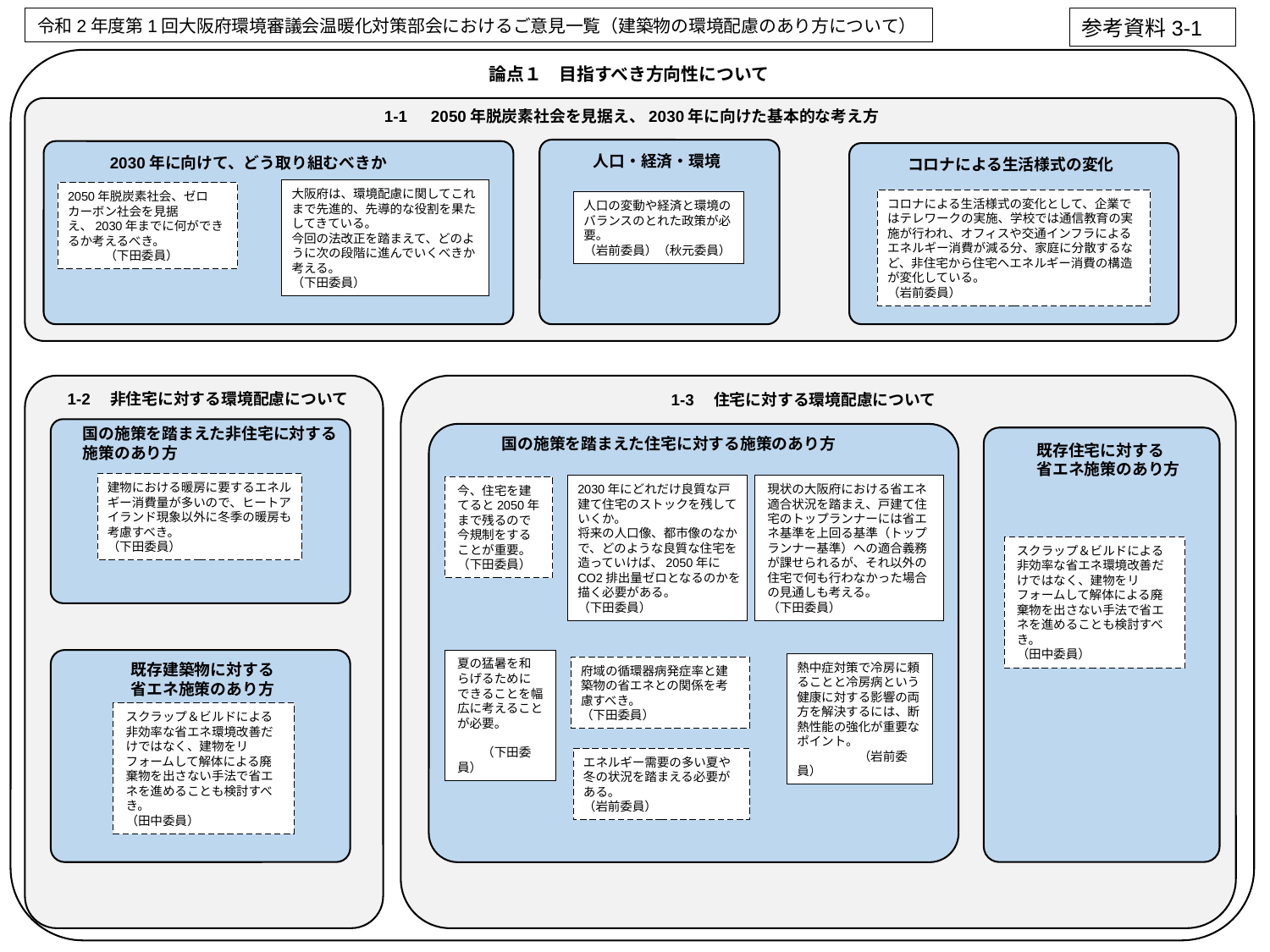

令和2年度第1回大阪府環境審議会温暖化対策部会におけるご意見一覧（建築物の環境配慮のあり方について）
参考資料3-1

論点１　目指すべき方向性について

1-1　2050年脱炭素社会を見据え、2030年に向けた基本的な考え方

人口・経済・環境
2030年に向けて、どう取り組むべきか
コロナによる生活様式の変化
大阪府は、環境配慮に関してこれまで先進的、先導的な役割を果たしてきている。
今回の法改正を踏まえて、どのように次の段階に進んでいくべきか考える。
（下田委員）
2050年脱炭素社会、ゼロカーボン社会を見据え、2030年までに何ができるか考えるべき。　　　　　　　　（下田委員）
コロナによる生活様式の変化として、企業ではテレワークの実施、学校では通信教育の実施が行われ、オフィスや交通インフラによるエネルギー消費が減る分、家庭に分散するなど、非住宅から住宅へエネルギー消費の構造が変化している。
（岩前委員）
人口の変動や経済と環境のバランスのとれた政策が必要。
（岩前委員）（秋元委員）

1-2　非住宅に対する環境配慮について
1-3　住宅に対する環境配慮について
国の施策を踏まえた非住宅に対する施策のあり方

国の施策を踏まえた住宅に対する施策のあり方
既存住宅に対する
省エネ施策のあり方
建物における暖房に要するエネルギー消費量が多いので、ヒートアイランド現象以外に冬季の暖房も考慮すべき。
（下田委員）
2030年にどれだけ良質な戸建て住宅のストックを残していくか。
将来の人口像、都市像のなかで、どのような良質な住宅を造っていけば、2050年にCO2排出量ゼロとなるのかを描く必要がある。
（下田委員）
現状の大阪府における省エネ適合状況を踏まえ、戸建て住宅のトップランナーには省エネ基準を上回る基準（トップランナー基準）への適合義務が課せられるが、それ以外の住宅で何も行わなかった場合の見通しも考える。
（下田委員）
今、住宅を建てると2050年まで残るので今規制をすることが重要。
（下田委員）
スクラップ＆ビルドによる非効率な省エネ環境改善だけではなく、建物をリフォームして解体による廃棄物を出さない手法で省エネを進めることも検討すべき。
（田中委員）

再エネ

夏の猛暑を和らげるためにできることを幅広に考えることが必要。　　　　　　　　　　（下田委員）
既存建築物に対する
省エネ施策のあり方
熱中症対策で冷房に頼ることと冷房病という健康に対する影響の両方を解決するには、断熱性能の強化が重要なポイント。　　　　　　　　　　（岩前委員）
府域の循環器病発症率と建築物の省エネとの関係を考慮すべき。
（下田委員）
スクラップ＆ビルドによる非効率な省エネ環境改善だけではなく、建物をリフォームして解体による廃棄物を出さない手法で省エネを進めることも検討すべき。
（田中委員）
エネルギー需要の多い夏や冬の状況を踏まえる必要がある。
（岩前委員）